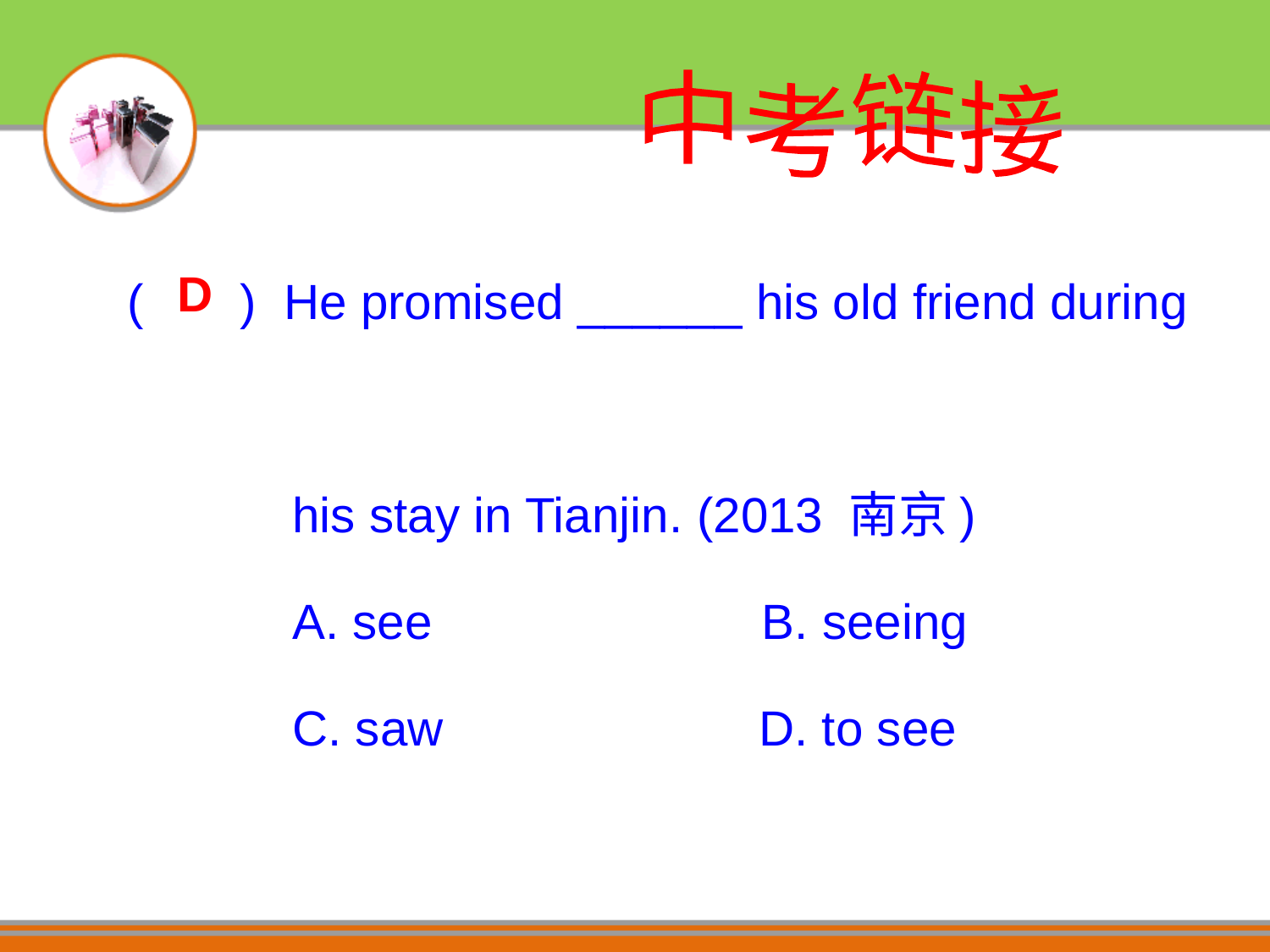

中考链接
(       )  He promised ______ his old friend during
            his stay in Tianjin. (2013 南京)
            A. see                        B. seeing
            C. saw                       D. to see
D